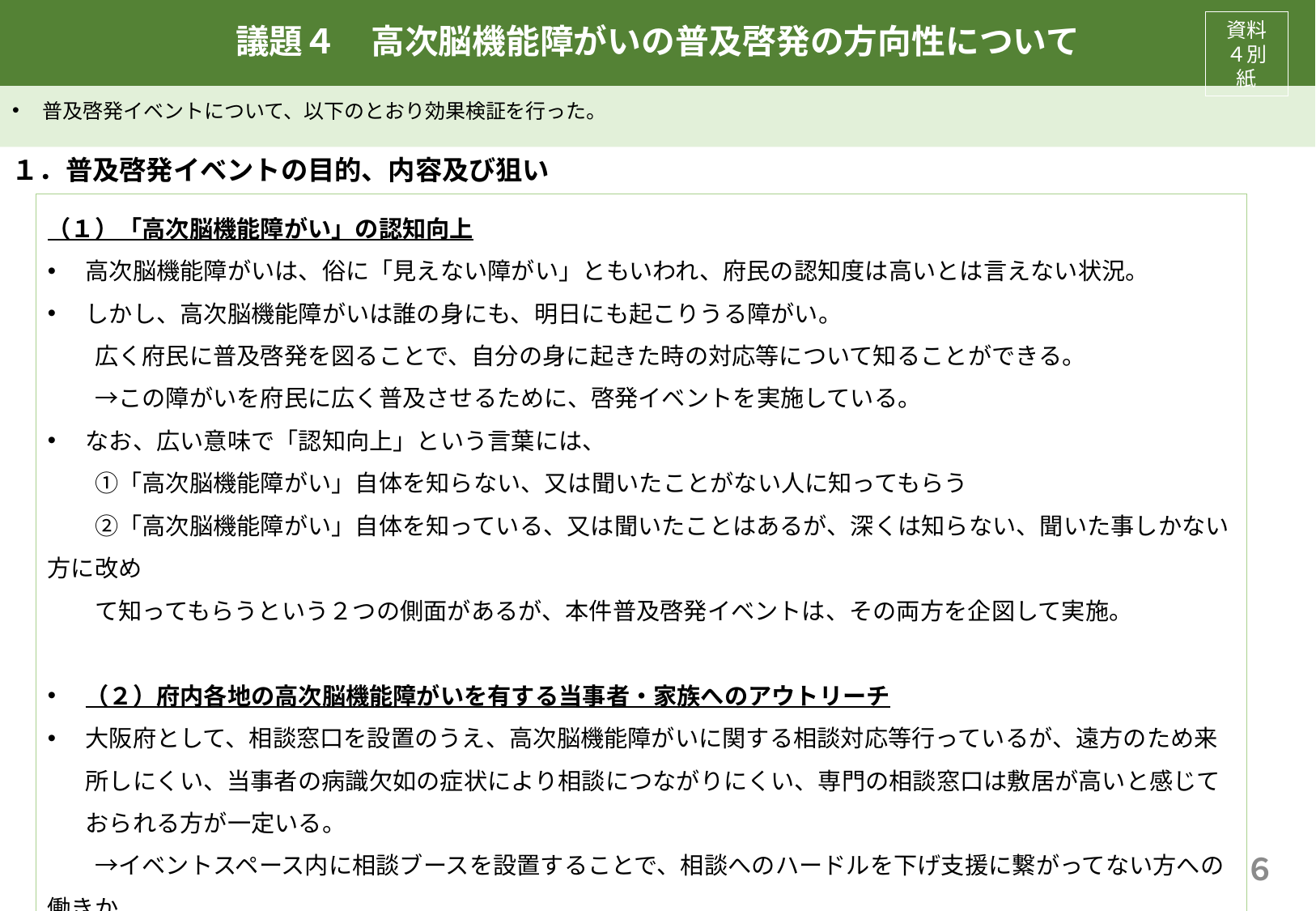

# 議題４　高次脳機能障がいの普及啓発の方向性について
資料４別紙
普及啓発イベントについて、以下のとおり効果検証を行った。
１．普及啓発イベントの目的、内容及び狙い

（１）「高次脳機能障がい」の認知向上
高次脳機能障がいは、俗に「見えない障がい」ともいわれ、府民の認知度は高いとは言えない状況。
しかし、高次脳機能障がいは誰の身にも、明日にも起こりうる障がい。
　　広く府民に普及啓発を図ることで、自分の身に起きた時の対応等について知ることができる。
　　→この障がいを府民に広く普及させるために、啓発イベントを実施している。
なお、広い意味で「認知向上」という言葉には、
　　①「高次脳機能障がい」自体を知らない、又は聞いたことがない人に知ってもらう
　　②「高次脳機能障がい」自体を知っている、又は聞いたことはあるが、深くは知らない、聞いた事しかない方に改め
　　て知ってもらうという２つの側面があるが、本件普及啓発イベントは、その両方を企図して実施。

（２）府内各地の高次脳機能障がいを有する当事者・家族へのアウトリーチ
大阪府として、相談窓口を設置のうえ、高次脳機能障がいに関する相談対応等行っているが、遠方のため来所しにくい、当事者の病識欠如の症状により相談につながりにくい、専門の相談窓口は敷居が高いと感じておられる方が一定いる。
　　→イベントスペース内に相談ブースを設置することで、相談へのハードルを下げ支援に繋がってない方への働きか
　　　 けを行うことも、普及啓発イベントの目的。
６